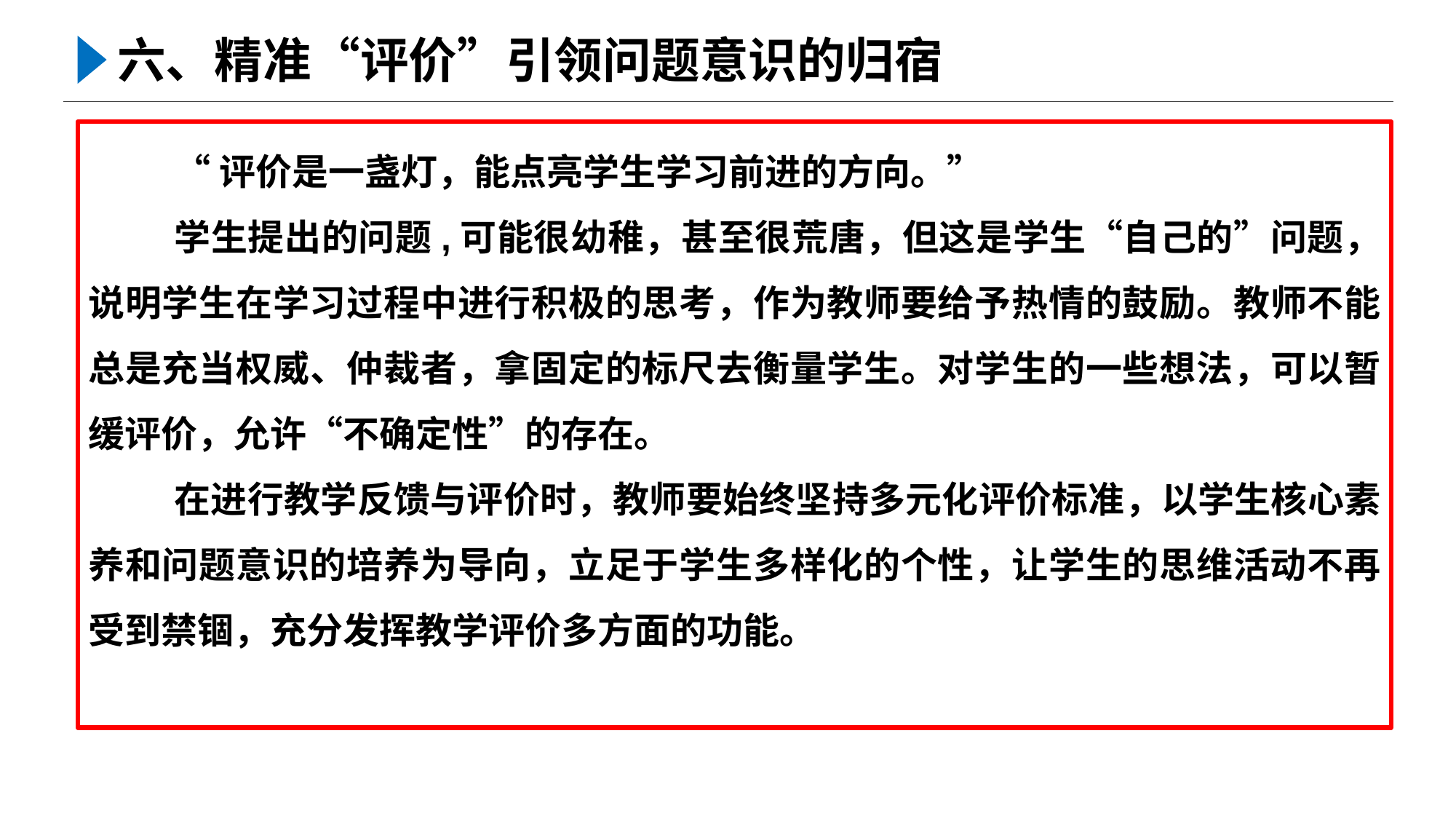

六、精准“评价”引领问题意识的归宿

“评价是一盏灯，能点亮学生学习前进的方向。”
学生提出的问题,可能很幼稚，甚至很荒唐，但这是学生“自己的”问题，说明学生在学习过程中进行积极的思考，作为教师要给予热情的鼓励。教师不能总是充当权威、仲裁者，拿固定的标尺去衡量学生。对学生的一些想法，可以暂缓评价，允许“不确定性”的存在。
在进行教学反馈与评价时，教师要始终坚持多元化评价标准，以学生核心素养和问题意识的培养为导向，立足于学生多样化的个性，让学生的思维活动不再受到禁锢，充分发挥教学评价多方面的功能。